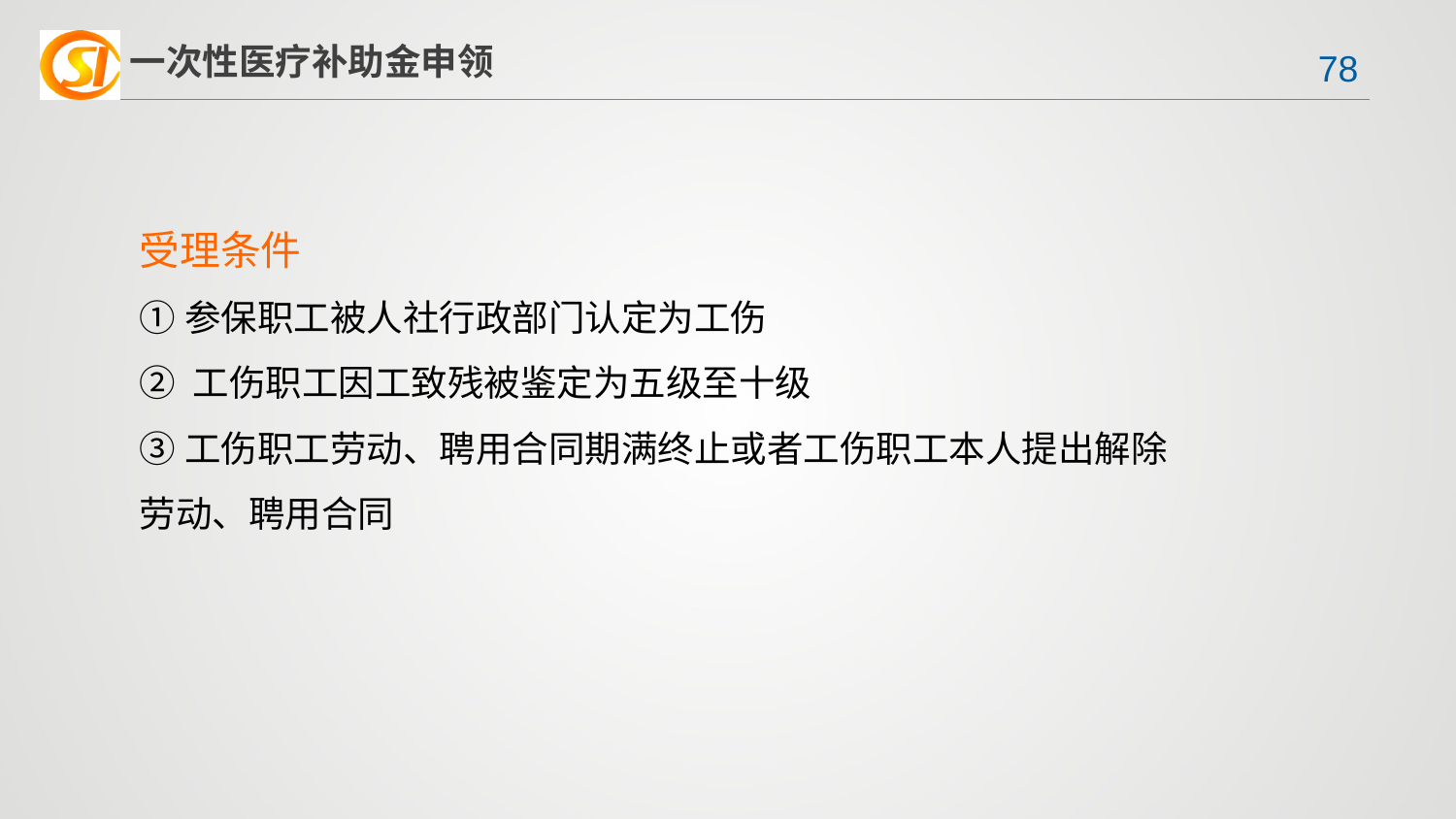

一次性医疗补助金申领
受理条件
①参保职工被人社行政部门认定为工伤
② 工伤职工因工致残被鉴定为五级至十级
③工伤职工劳动、聘用合同期满终止或者工伤职工本人提出解除
劳动、聘用合同